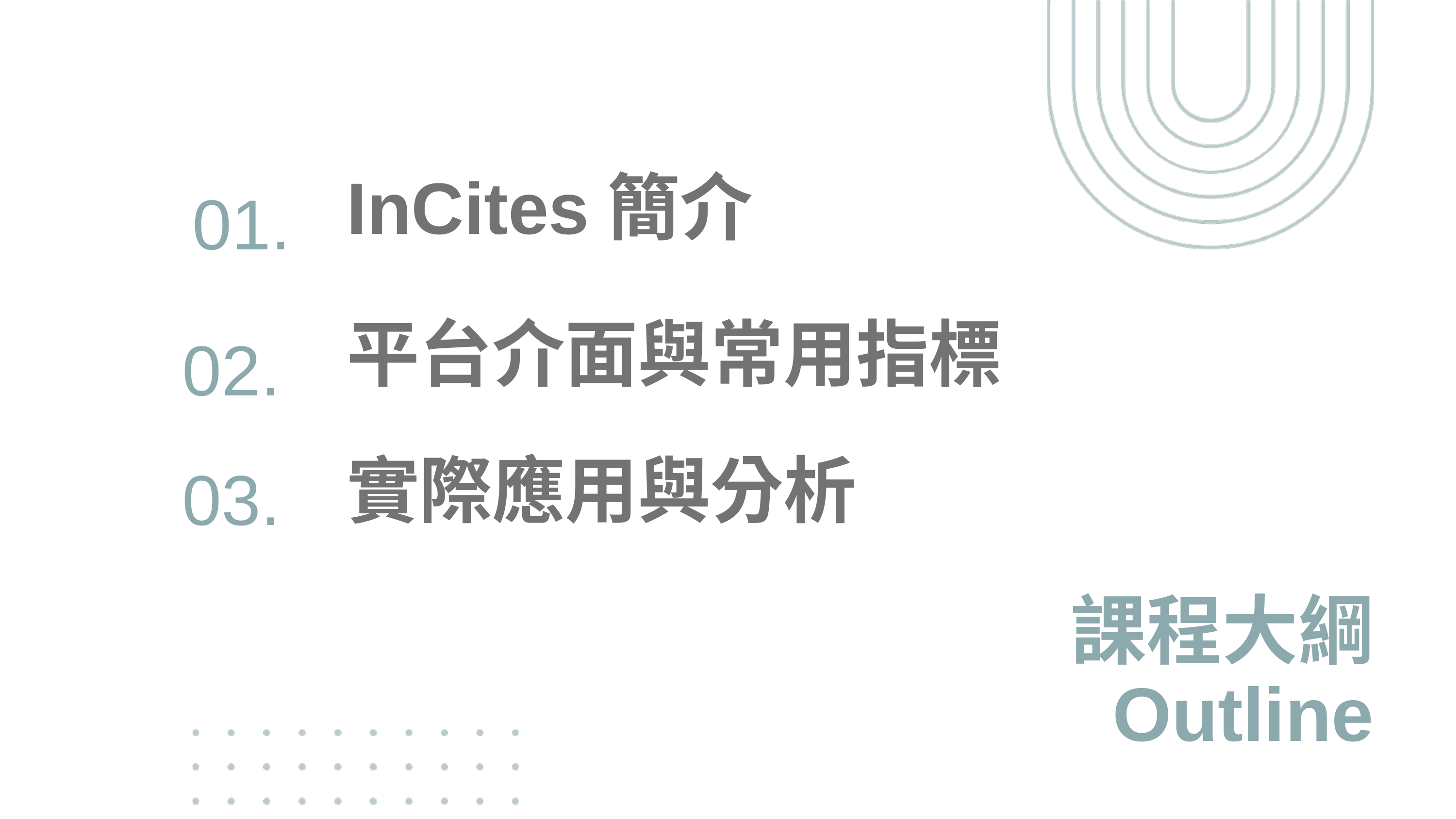

01.
InCites簡介
02.
平台介面與常用指標
03.
實際應用與分析
課程大綱
Outline